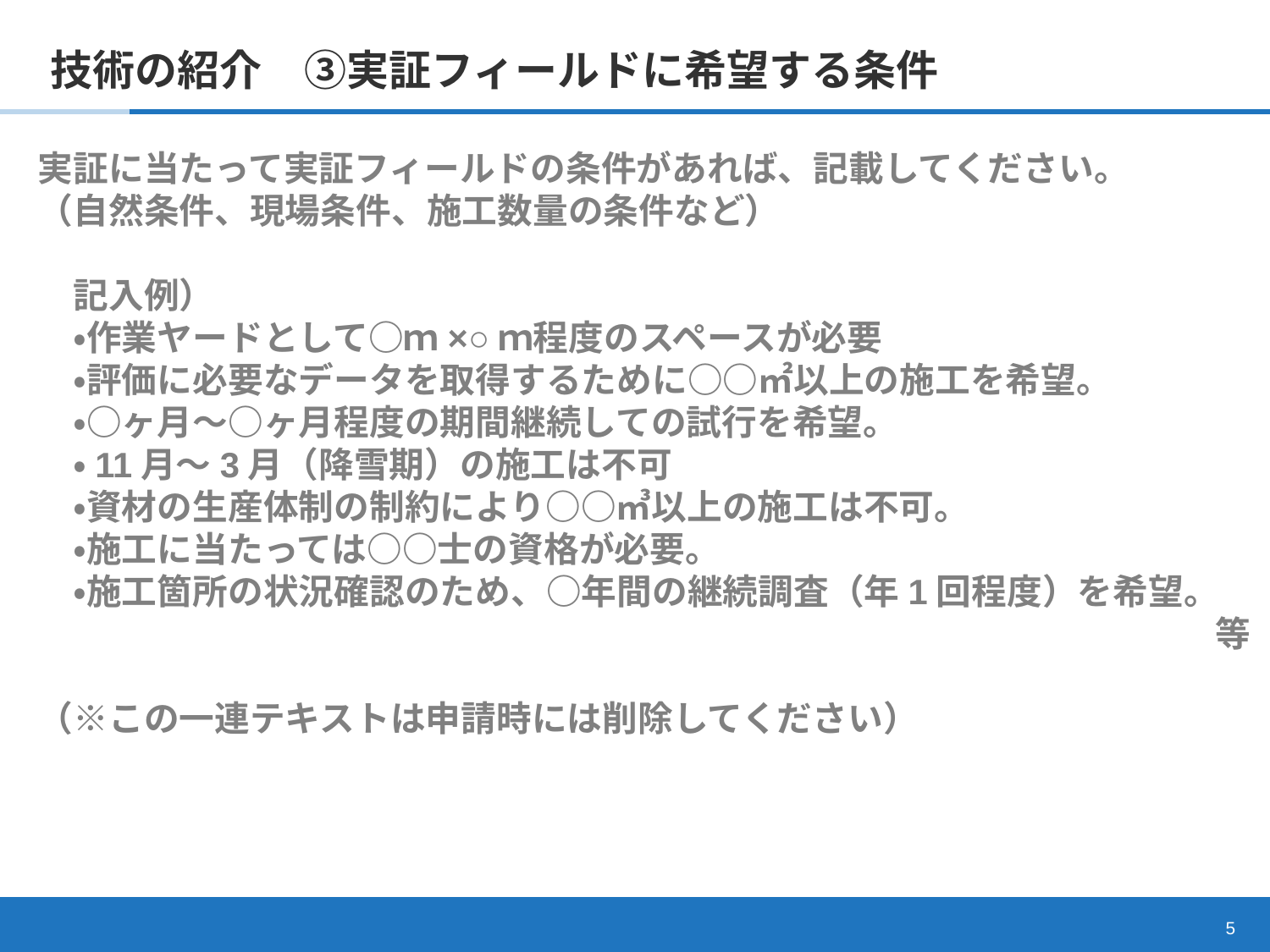

# 技術の紹介　③実証フィールドに希望する条件
実証に当たって実証フィールドの条件があれば、記載してください。
（自然条件、現場条件、施工数量の条件など）
　記入例）
　・作業ヤードとして○ｍ×○ｍ程度のスペースが必要
　・評価に必要なデータを取得するために○○㎡以上の施工を希望。
　・○ヶ月～○ヶ月程度の期間継続しての試行を希望。
　・11月～3月（降雪期）の施工は不可
　・資材の生産体制の制約により○○㎥以上の施工は不可。
　・施工に当たっては○○士の資格が必要。
　・施工箇所の状況確認のため、○年間の継続調査（年1回程度）を希望。
等

（※この一連テキストは申請時には削除してください）